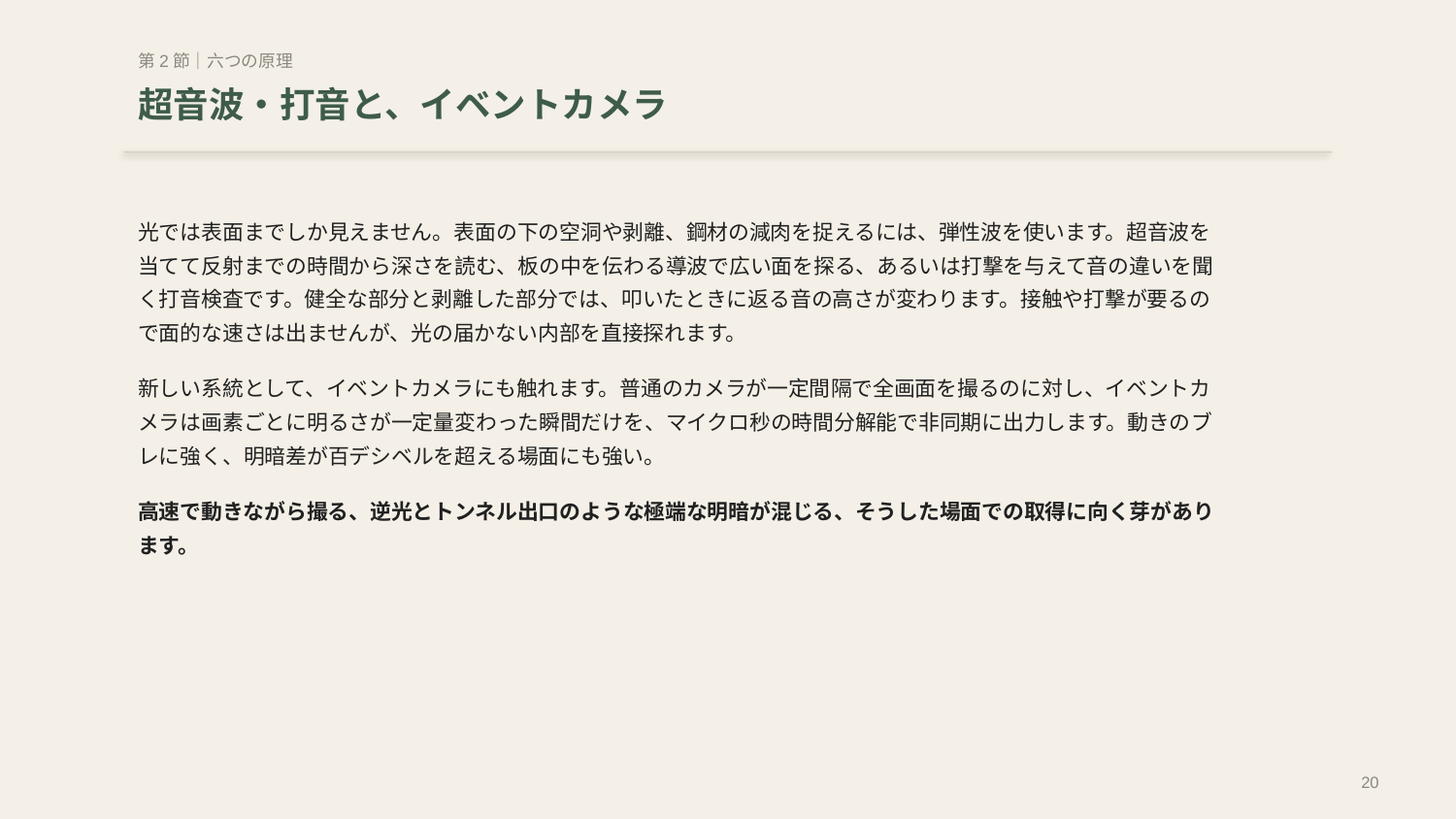

第2節｜六つの原理
超音波・打音と、イベントカメラ

光では表面までしか見えません。表面の下の空洞や剥離、鋼材の減肉を捉えるには、弾性波を使います。超音波を当てて反射までの時間から深さを読む、板の中を伝わる導波で広い面を探る、あるいは打撃を与えて音の違いを聞く打音検査です。健全な部分と剥離した部分では、叩いたときに返る音の高さが変わります。接触や打撃が要るので面的な速さは出ませんが、光の届かない内部を直接探れます。
新しい系統として、イベントカメラにも触れます。普通のカメラが一定間隔で全画面を撮るのに対し、イベントカメラは画素ごとに明るさが一定量変わった瞬間だけを、マイクロ秒の時間分解能で非同期に出力します。動きのブレに強く、明暗差が百デシベルを超える場面にも強い。
高速で動きながら撮る、逆光とトンネル出口のような極端な明暗が混じる、そうした場面での取得に向く芽があります。
20